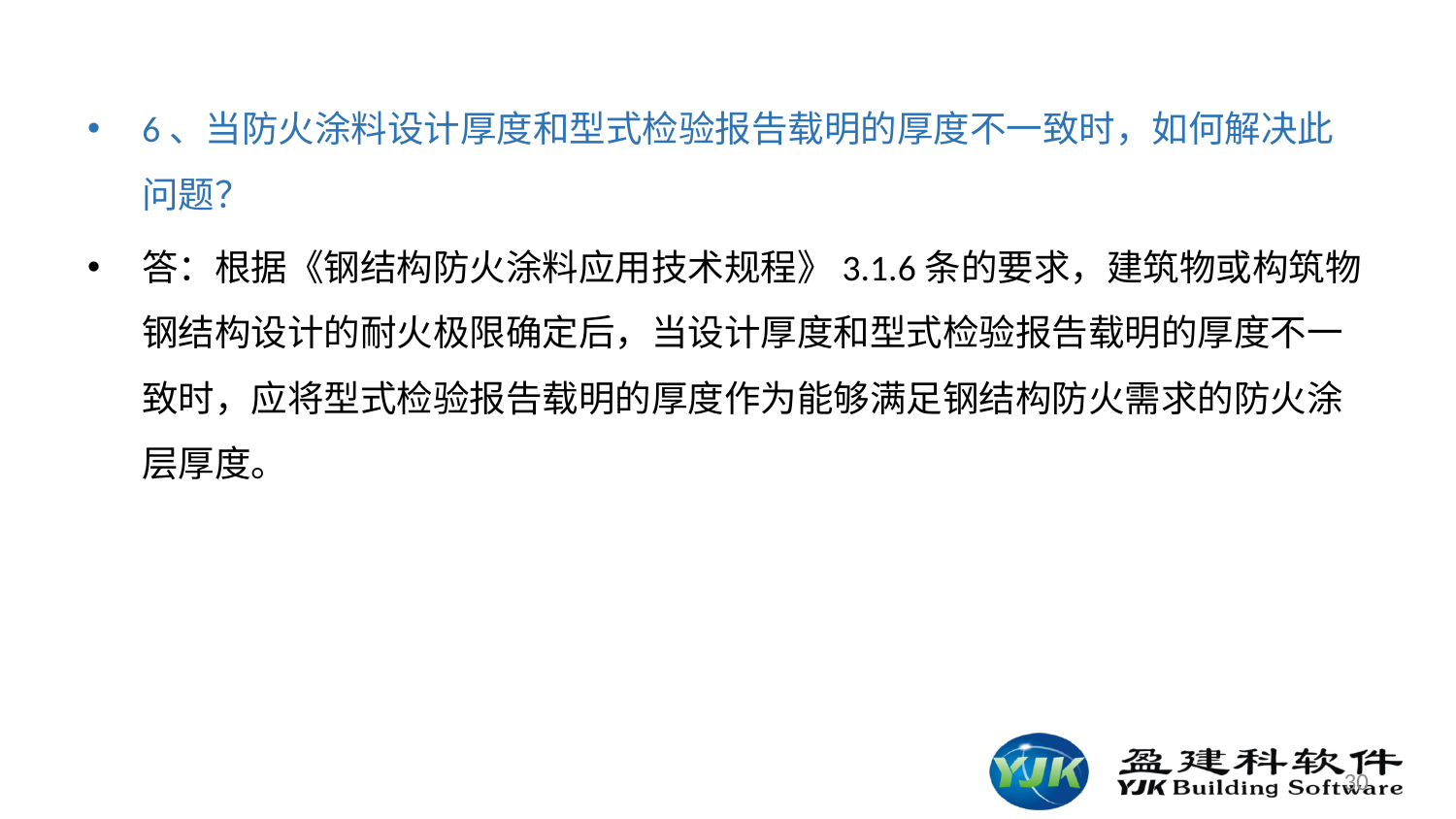

6、当防火涂料设计厚度和型式检验报告载明的厚度不一致时，如何解决此问题？
答：根据《钢结构防火涂料应用技术规程》3.1.6条的要求，建筑物或构筑物钢结构设计的耐火极限确定后，当设计厚度和型式检验报告载明的厚度不一致时，应将型式检验报告载明的厚度作为能够满足钢结构防火需求的防火涂层厚度。
30